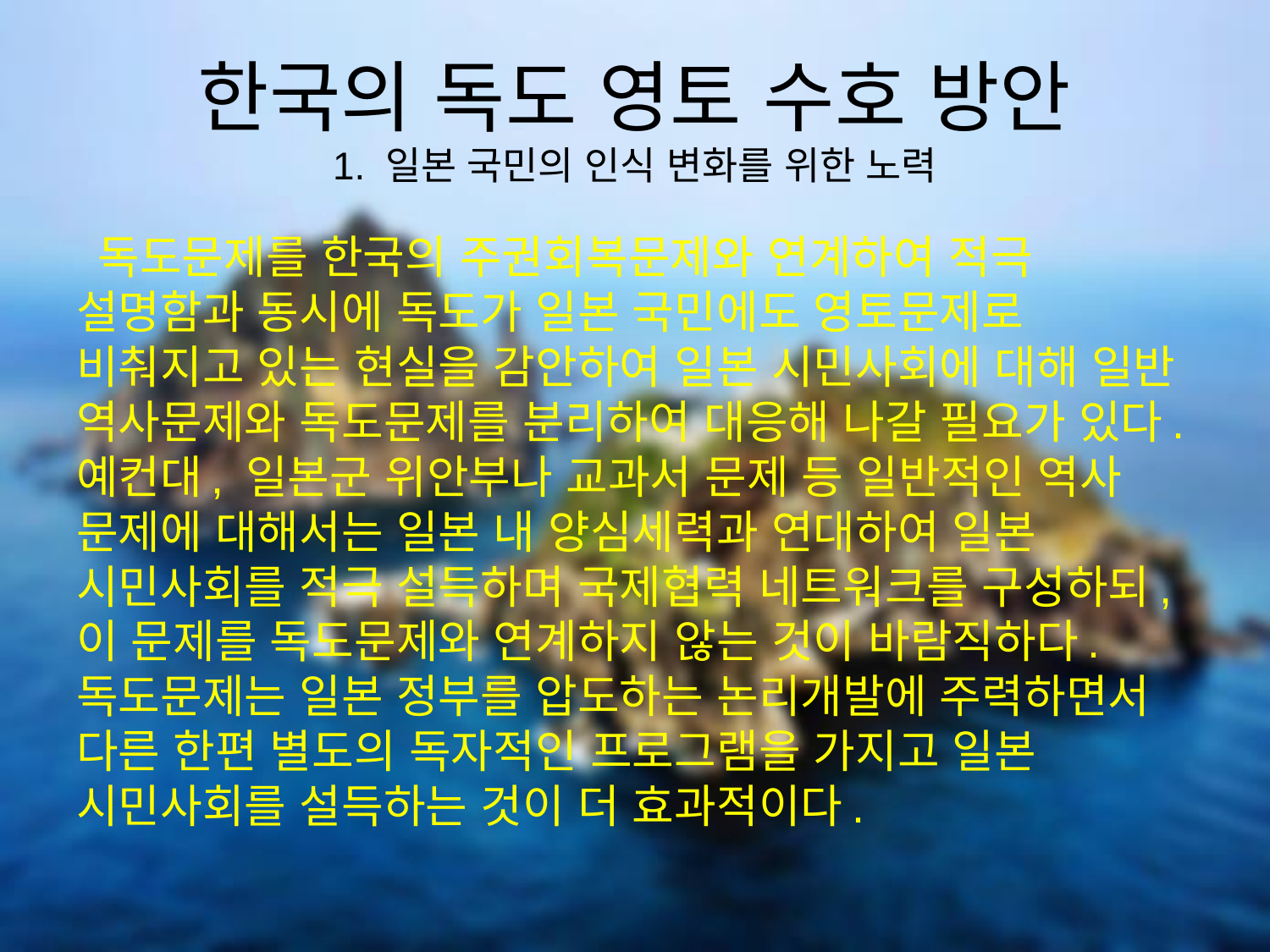

# 한국의 독도 영토 수호 방안 1. 일본 국민의 인식 변화를 위한 노력
 독도문제를 한국의 주권회복문제와 연계하여 적극 설명함과 동시에 독도가 일본 국민에도 영토문제로 비춰지고 있는 현실을 감안하여 일본 시민사회에 대해 일반 역사문제와 독도문제를 분리하여 대응해 나갈 필요가 있다. 예컨대, 일본군 위안부나 교과서 문제 등 일반적인 역사 문제에 대해서는 일본 내 양심세력과 연대하여 일본 시민사회를 적극 설득하며 국제협력 네트워크를 구성하되, 이 문제를 독도문제와 연계하지 않는 것이 바람직하다. 독도문제는 일본 정부를 압도하는 논리개발에 주력하면서 다른 한편 별도의 독자적인 프로그램을 가지고 일본 시민사회를 설득하는 것이 더 효과적이다.